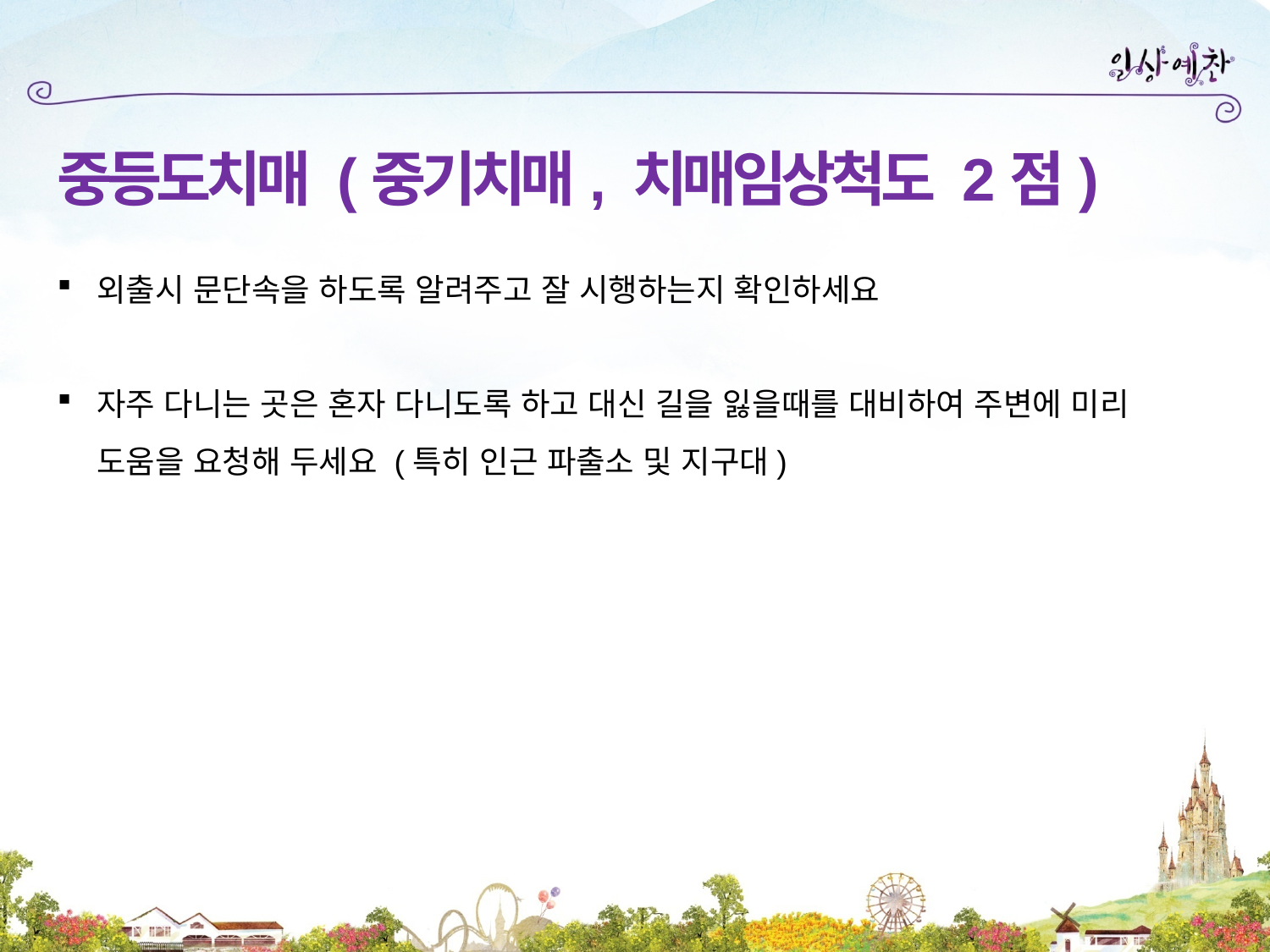

중등도치매 (중기치매, 치매임상척도 2점)

외출시 문단속을 하도록 알려주고 잘 시행하는지 확인하세요

자주 다니는 곳은 혼자 다니도록 하고 대신 길을 잃을때를 대비하여 주변에 미리 도움을 요청해 두세요 (특히 인근 파출소 및 지구대)